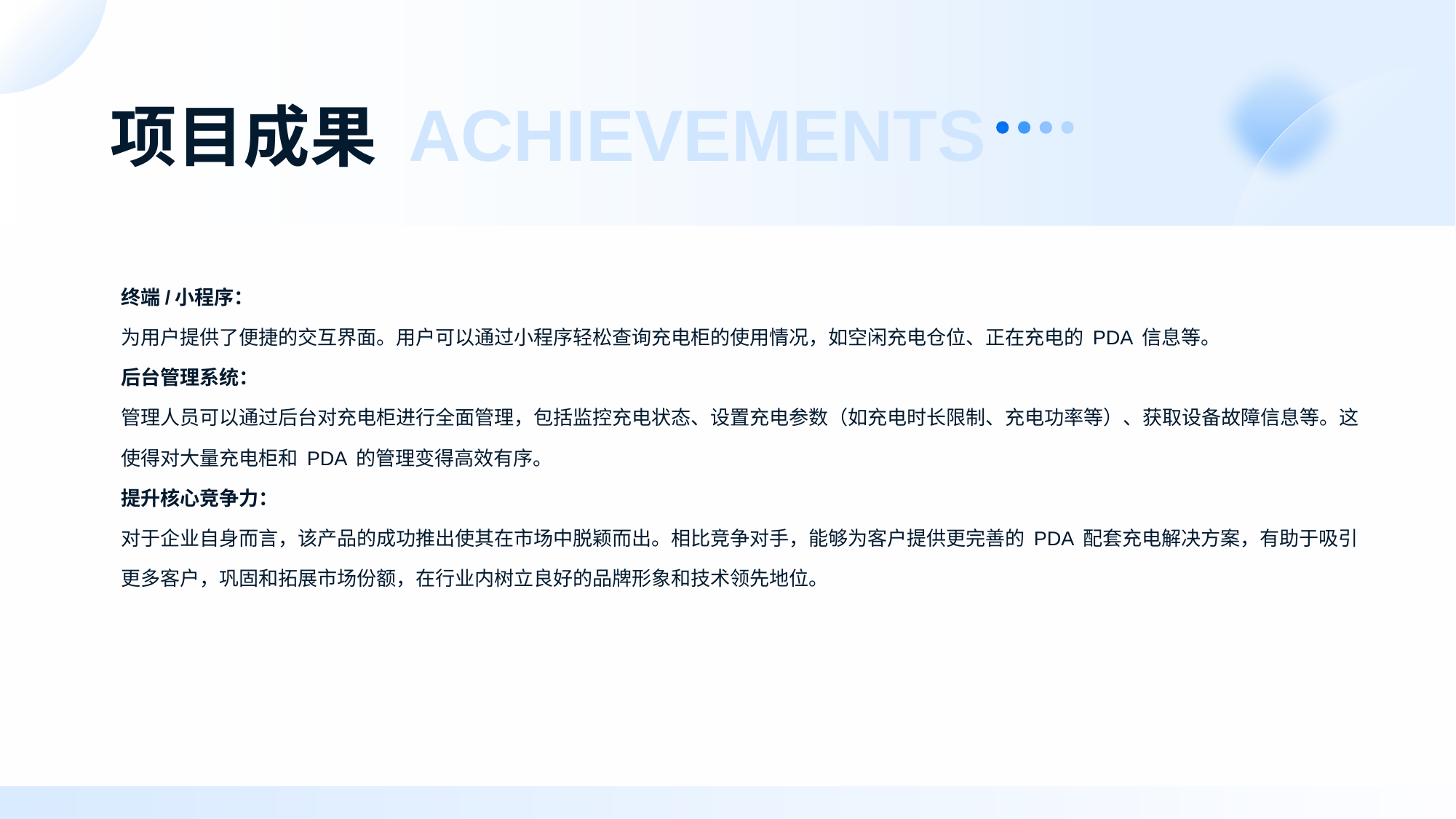

# 项目成果 ACHIEVEMENTS
终端/小程序：
为用户提供了便捷的交互界面。用户可以通过小程序轻松查询充电柜的使用情况，如空闲充电仓位、正在充电的 PDA 信息等。
后台管理系统：
管理人员可以通过后台对充电柜进行全面管理，包括监控充电状态、设置充电参数（如充电时长限制、充电功率等）、获取设备故障信息等。这使得对大量充电柜和 PDA 的管理变得高效有序。
提升核心竞争力：
对于企业自身而言，该产品的成功推出使其在市场中脱颖而出。相比竞争对手，能够为客户提供更完善的 PDA 配套充电解决方案，有助于吸引更多客户，巩固和拓展市场份额，在行业内树立良好的品牌形象和技术领先地位。